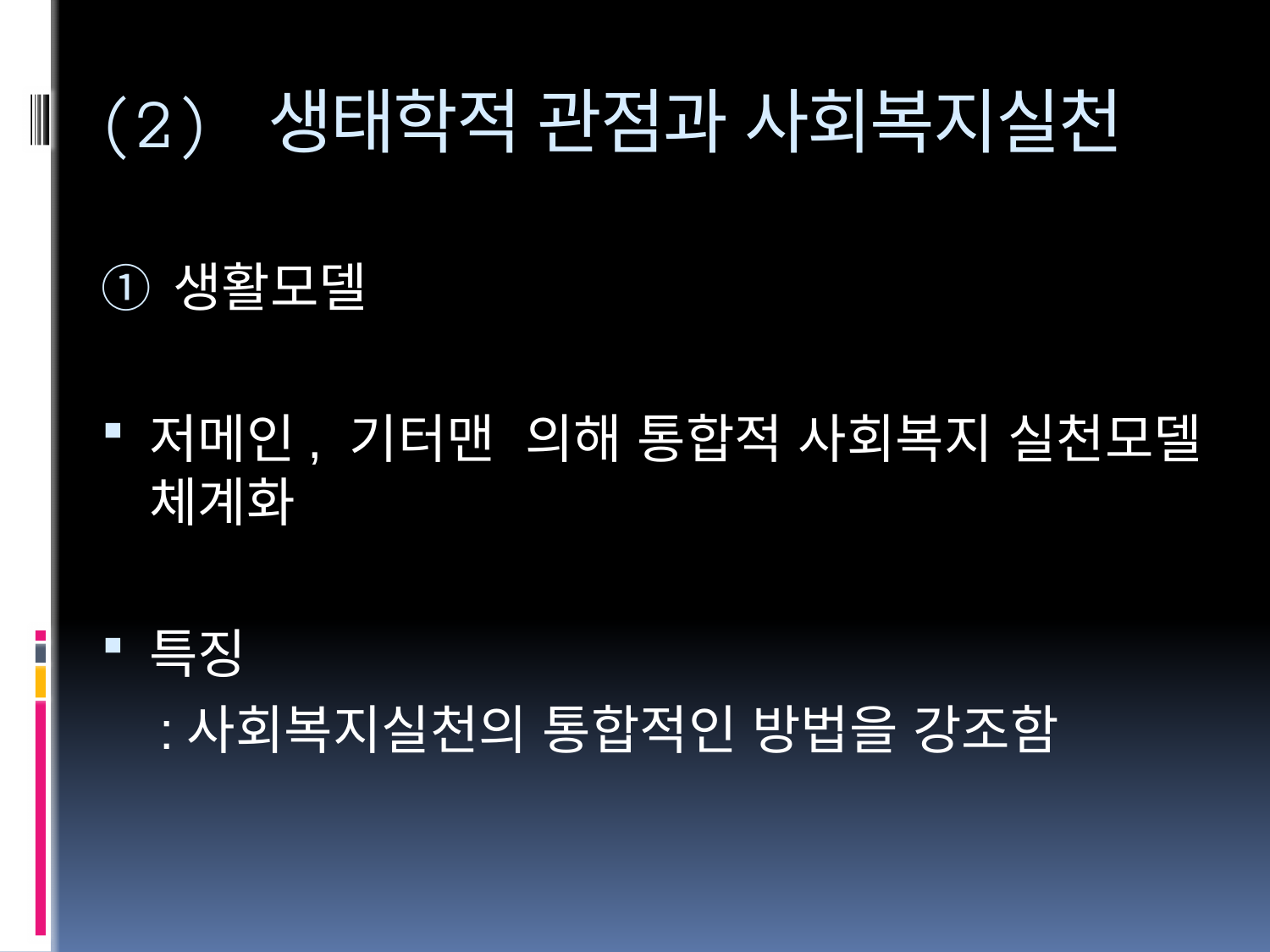

# (2) 생태학적 관점과 사회복지실천
생활모델

저메인, 기터맨  의해 통합적 사회복지 실천모델 체계화

특징
    :사회복지실천의 통합적인 방법을 강조함